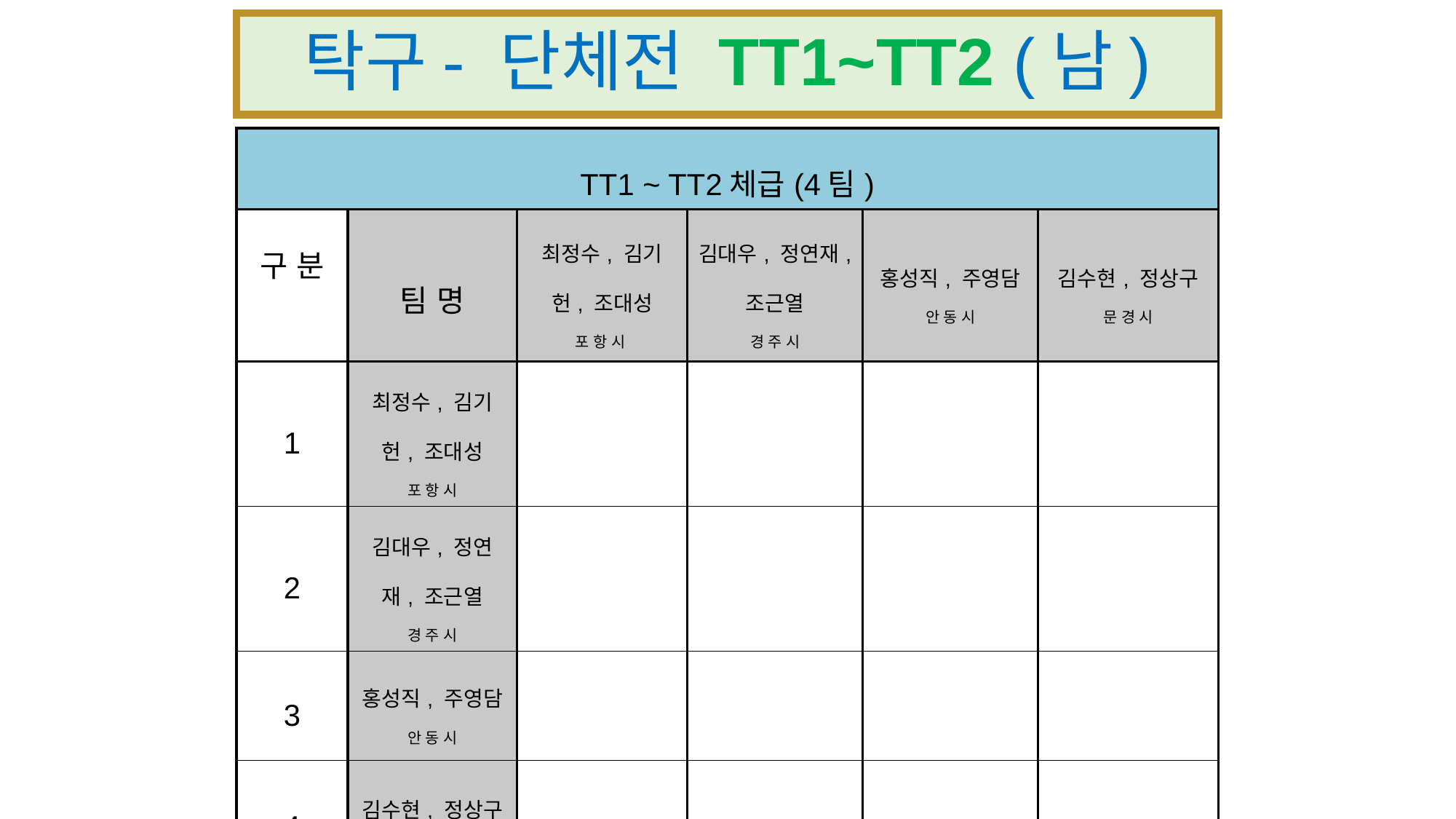

# 탁구- 단체전 TT1~TT2 (남)

| TT1 ~ TT2체급(4팀) |  |  |  |  |  |
| --- | --- | --- | --- | --- | --- |
| 구 분 | 팀 명 | 최정수, 김기헌, 조대성 포 항 시 | 김대우, 정연재, 조근열 경 주 시 | 홍성직, 주영담 안 동 시 | 김수현, 정상구 문 경 시 |
| 1 | 최정수, 김기헌, 조대성 포 항 시 |  |  |  |  |
| 2 | 김대우, 정연재, 조근열 경 주 시 |  |  |  |  |
| 3 | 홍성직, 주영담 안 동 시 |  |  |  |  |
| 4 | 김수현, 정상구 문 경 시 |  |  |  |  |